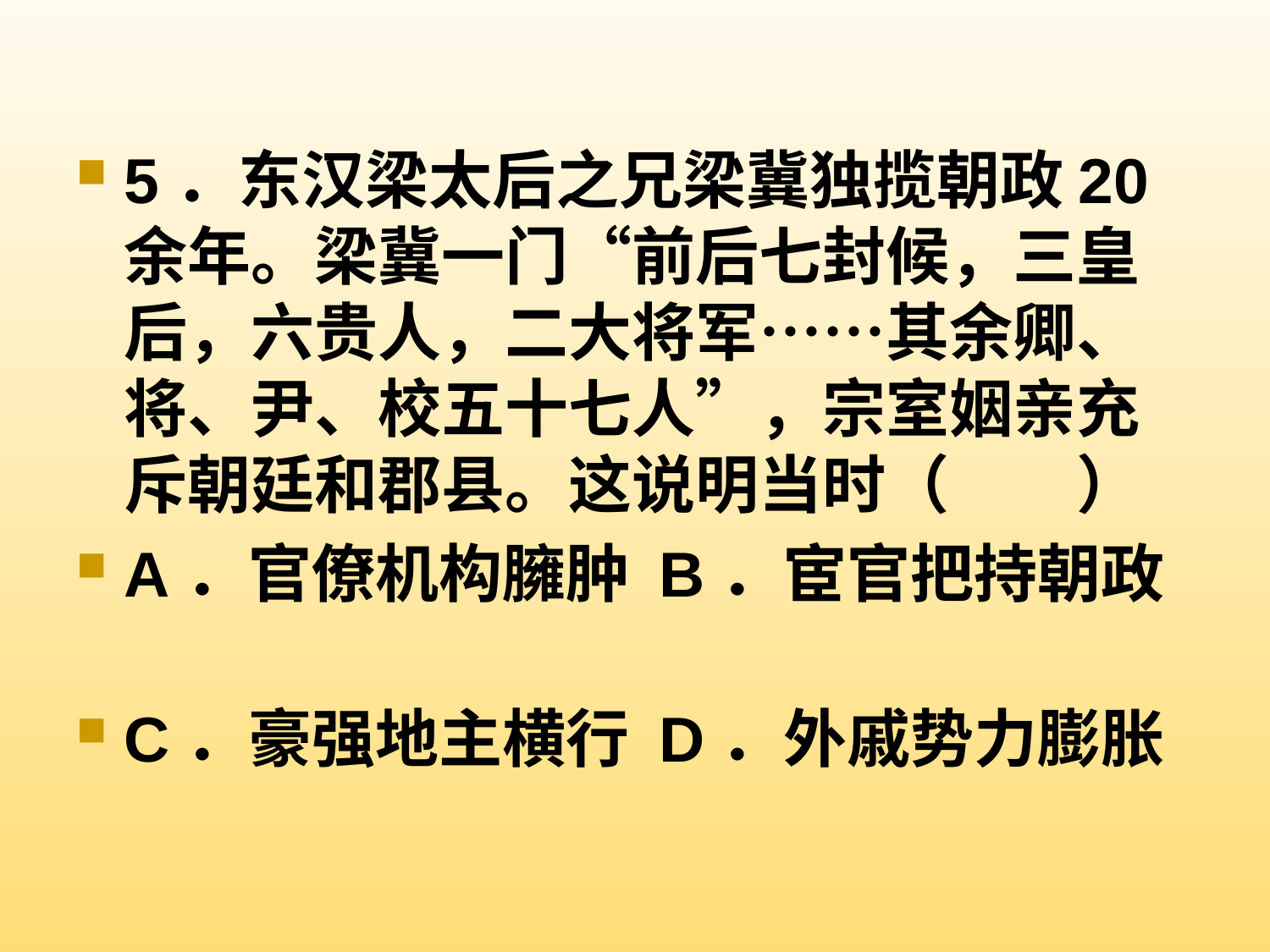

#
5．东汉梁太后之兄梁冀独揽朝政20余年。梁冀一门“前后七封候，三皇后，六贵人，二大将军……其余卿、将、尹、校五十七人”，宗室姻亲充斥朝廷和郡县。这说明当时（　　）
A．官僚机构臃肿 B．宦官把持朝政
C．豪强地主横行 D．外戚势力膨胀